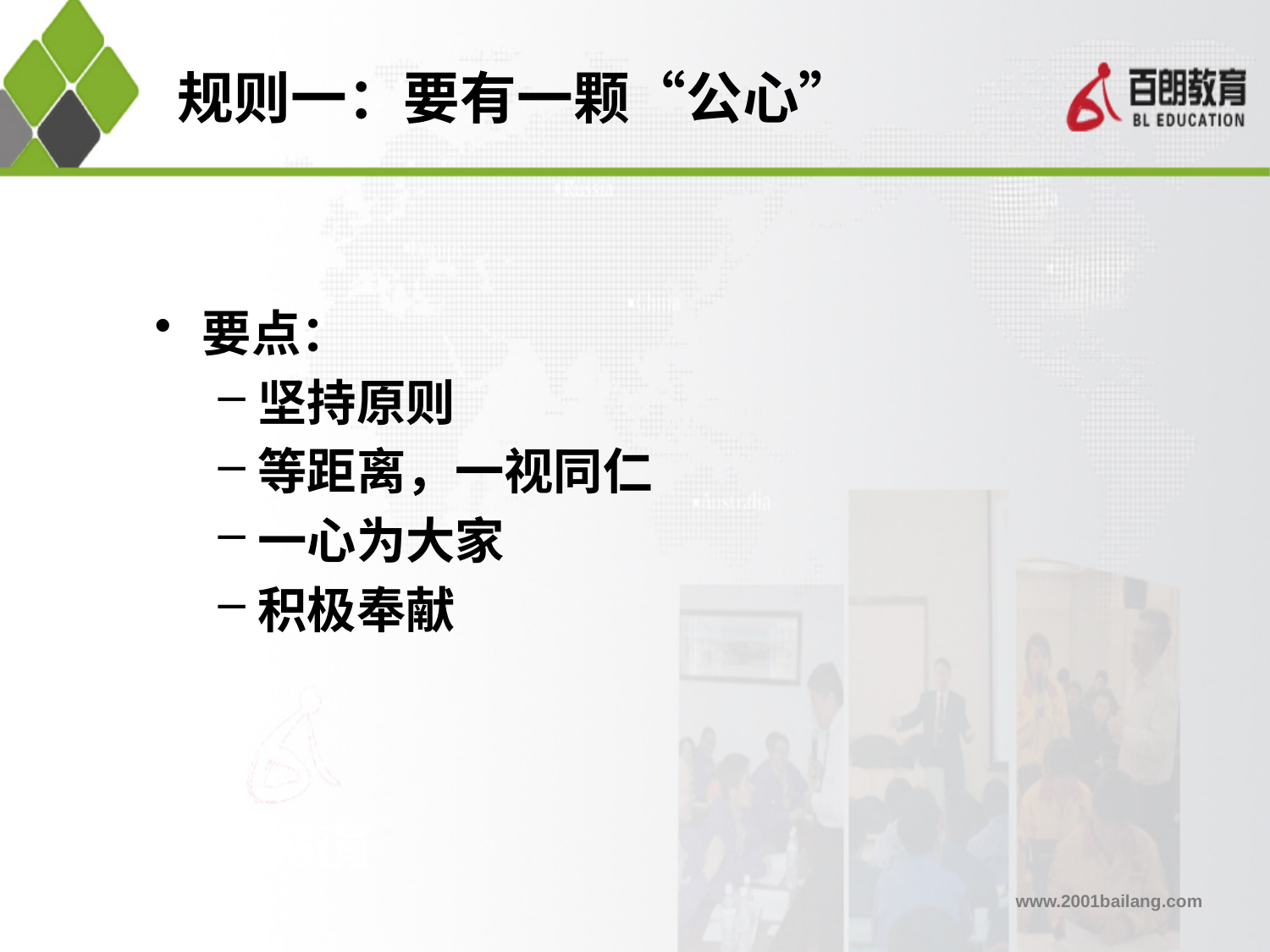

# 规则一：要有一颗“公心”
要点：
坚持原则
等距离，一视同仁
一心为大家
积极奉献